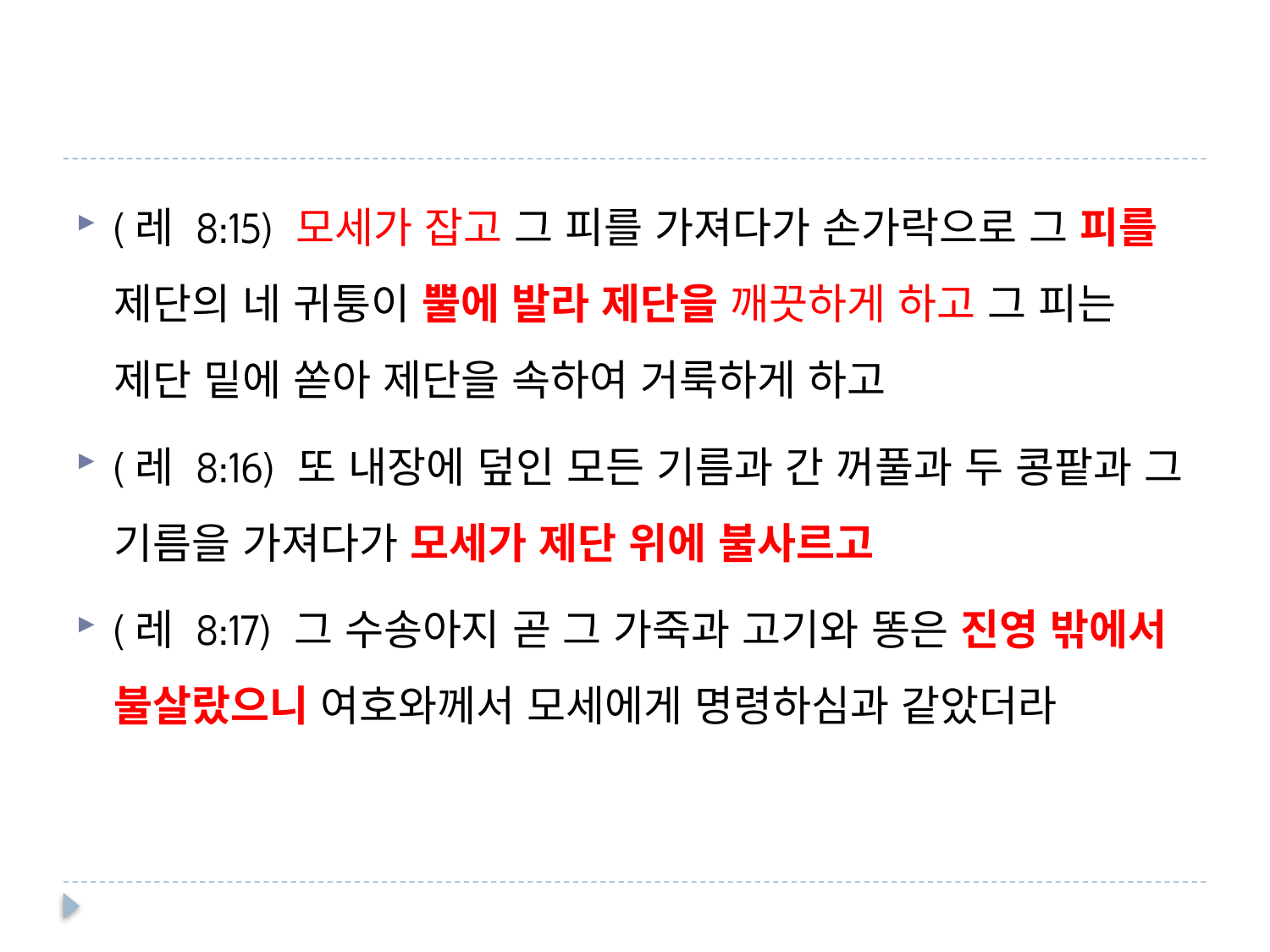

#
(레 8:15) 모세가 잡고 그 피를 가져다가 손가락으로 그 피를 제단의 네 귀퉁이 뿔에 발라 제단을 깨끗하게 하고 그 피는 제단 밑에 쏟아 제단을 속하여 거룩하게 하고
(레 8:16) 또 내장에 덮인 모든 기름과 간 꺼풀과 두 콩팥과 그 기름을 가져다가 모세가 제단 위에 불사르고
(레 8:17) 그 수송아지 곧 그 가죽과 고기와 똥은 진영 밖에서 불살랐으니 여호와께서 모세에게 명령하심과 같았더라